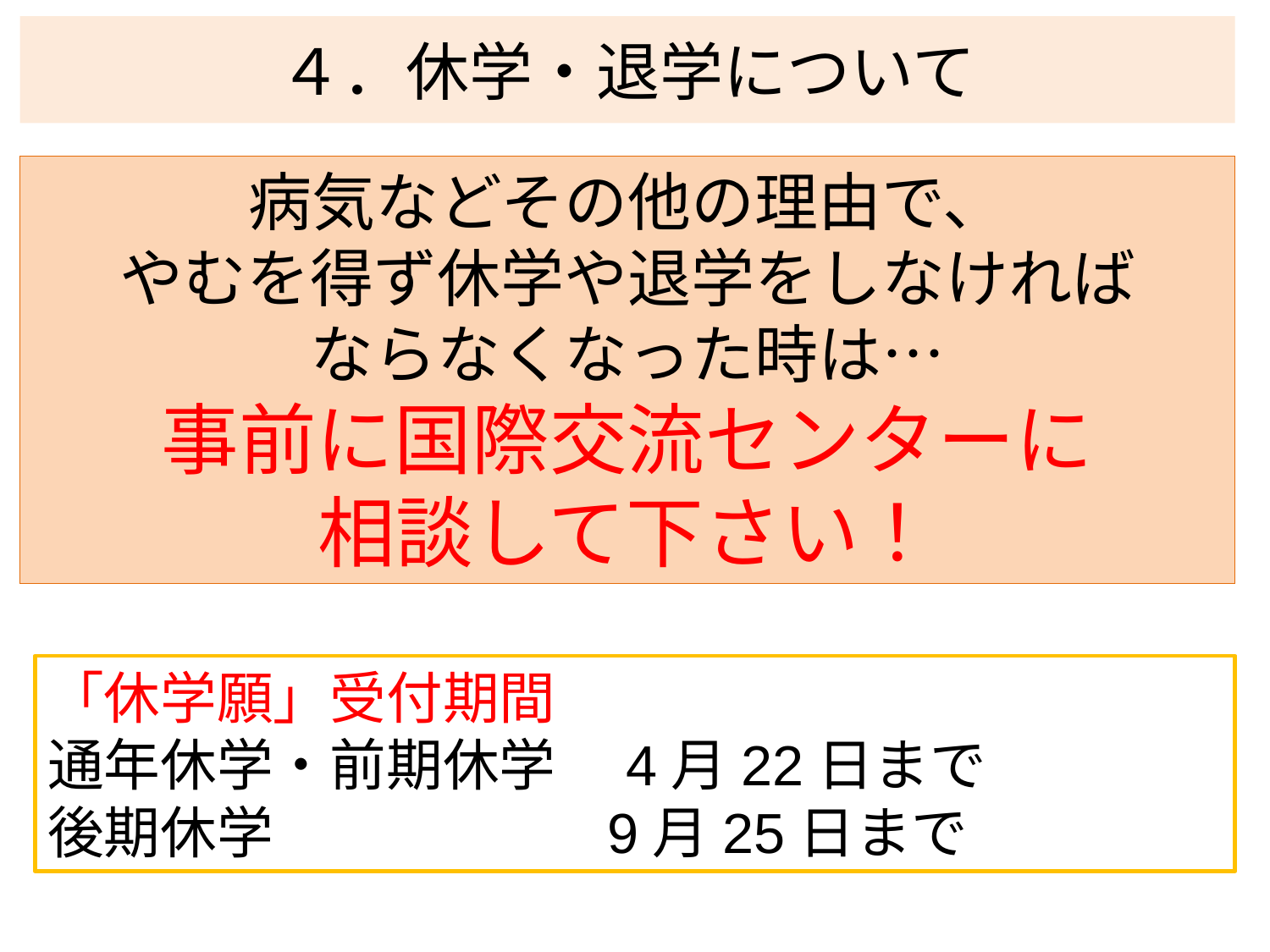

# ４．休学・退学について
病気などその他の理由で、
やむを得ず休学や退学をしなければ
ならなくなった時は…
事前に国際交流センターに
相談して下さい！
「休学願」受付期間
通年休学・前期休学　4月22日まで
後期休学　　　　　   9月25日まで